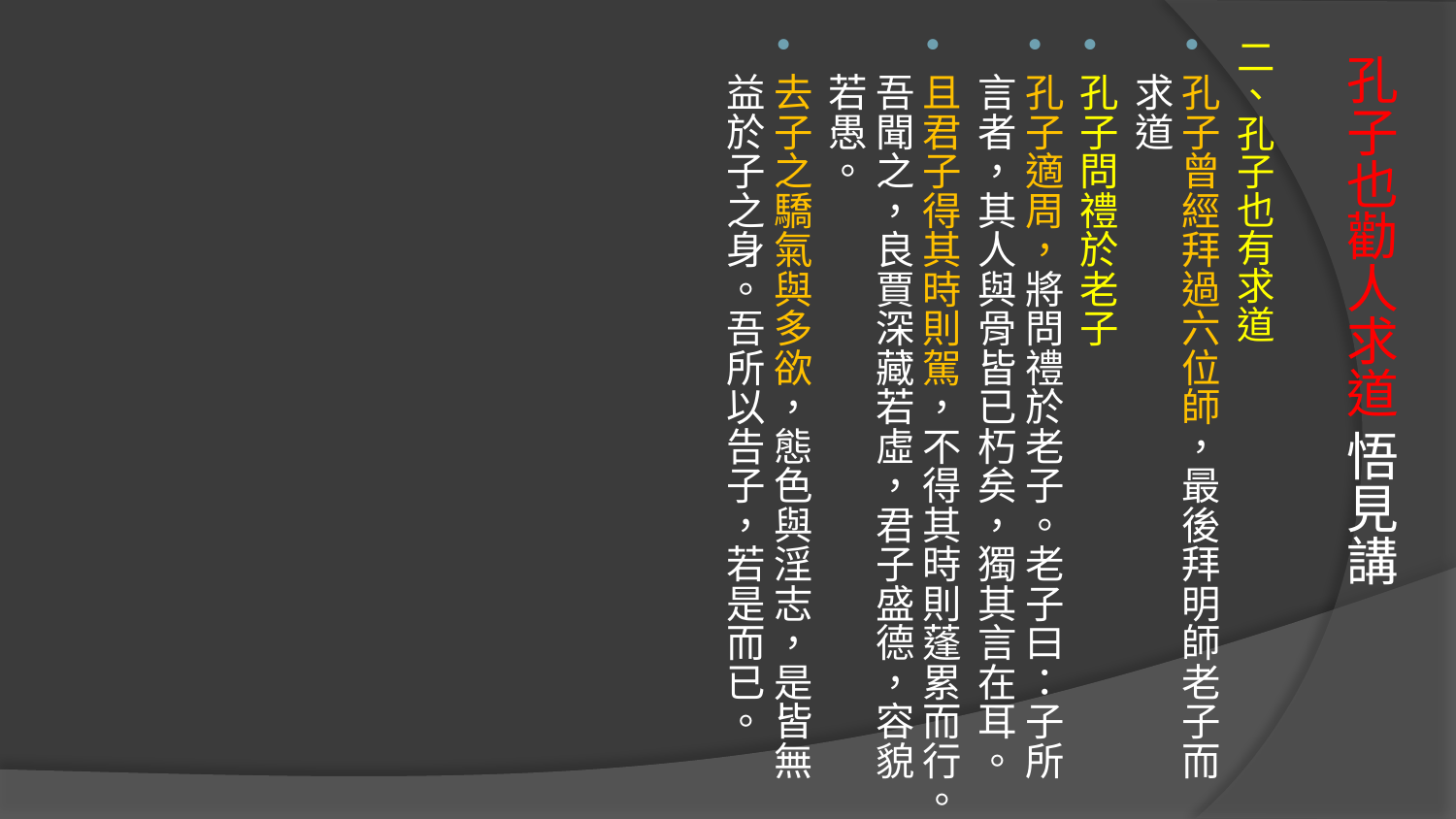

二、孔子也有求道
孔子曾經拜過六位師，最後拜明師老子而求道
孔子問禮於老子
孔子適周，將問禮於老子。老子曰：子所言者，其人與骨皆已朽矣，獨其言在耳。
且君子得其時則駕，不得其時則蓬累而行。吾聞之，良賈深藏若虛，君子盛德，容貌若愚。
去子之驕氣與多欲，態色與淫志，是皆無益於子之身。吾所以告子，若是而已。

# 孔子也勸人求道 悟見講